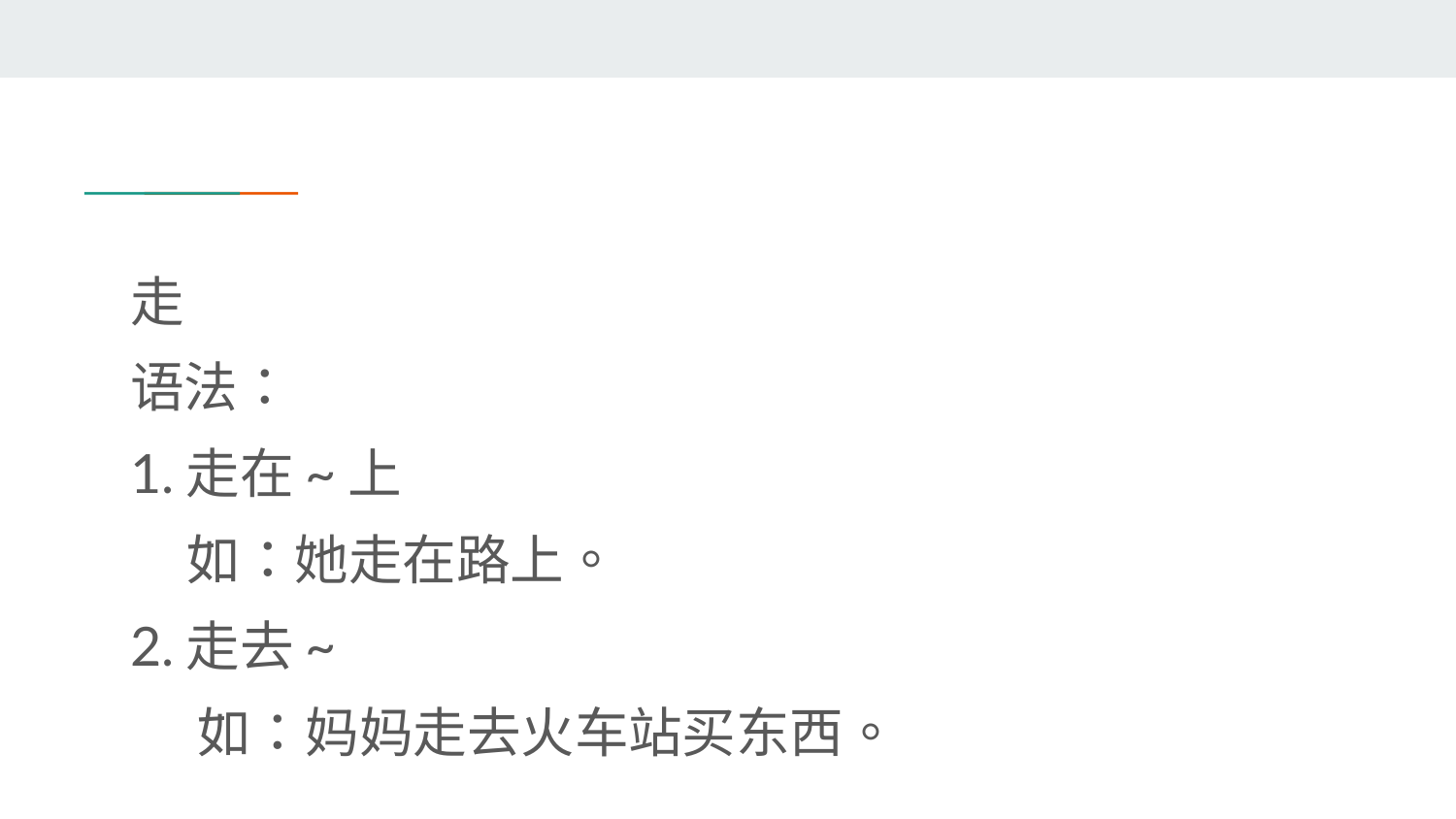

#
走
语法：
1.走在~上
   如：她走在路上。
2.走去~
    如：妈妈走去火车站买东西。